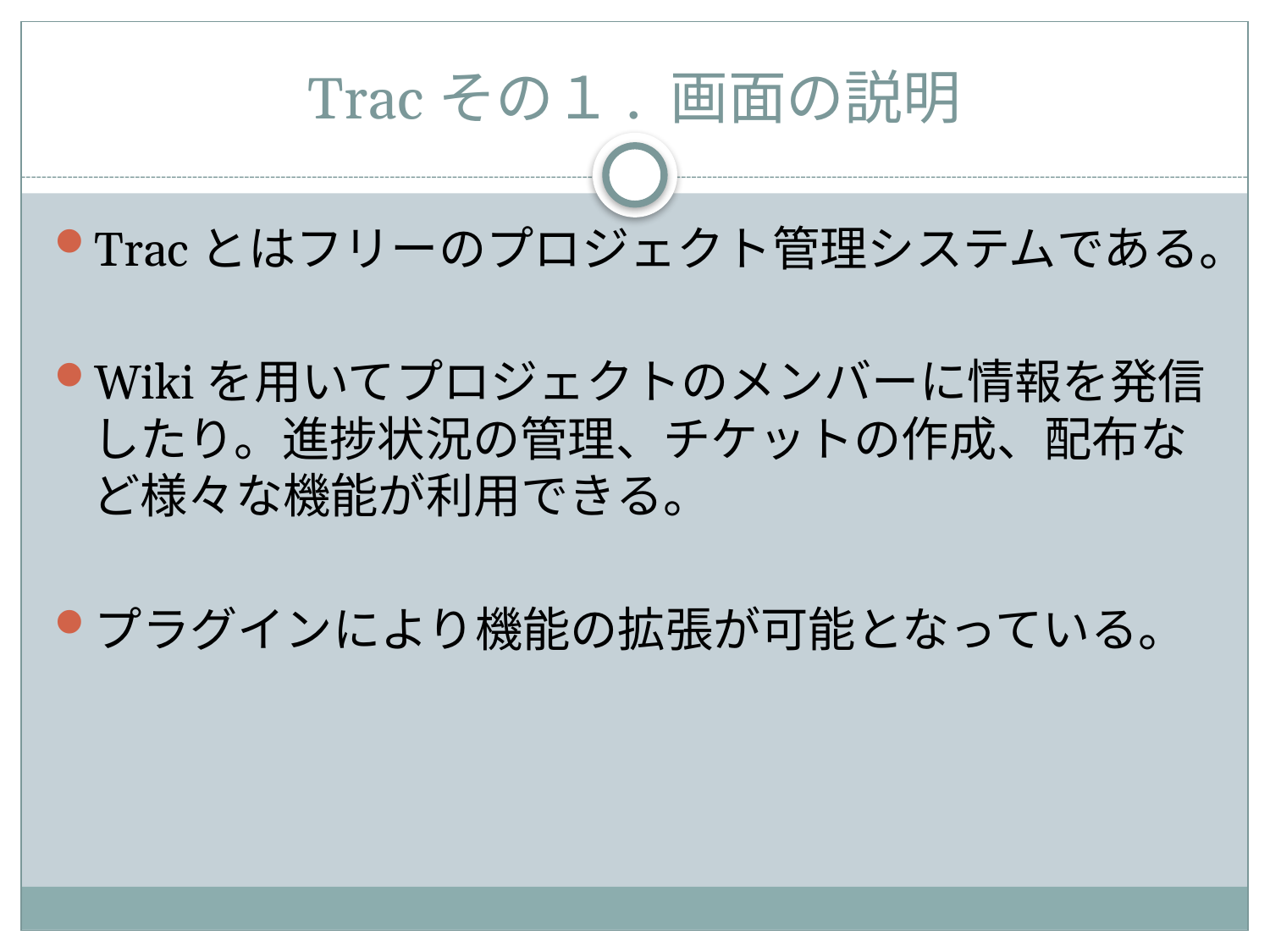

# Tracその１. 画面の説明
Tracとはフリーのプロジェクト管理システムである。

Wikiを用いてプロジェクトのメンバーに情報を発信したり。進捗状況の管理、チケットの作成、配布など様々な機能が利用できる。

プラグインにより機能の拡張が可能となっている。